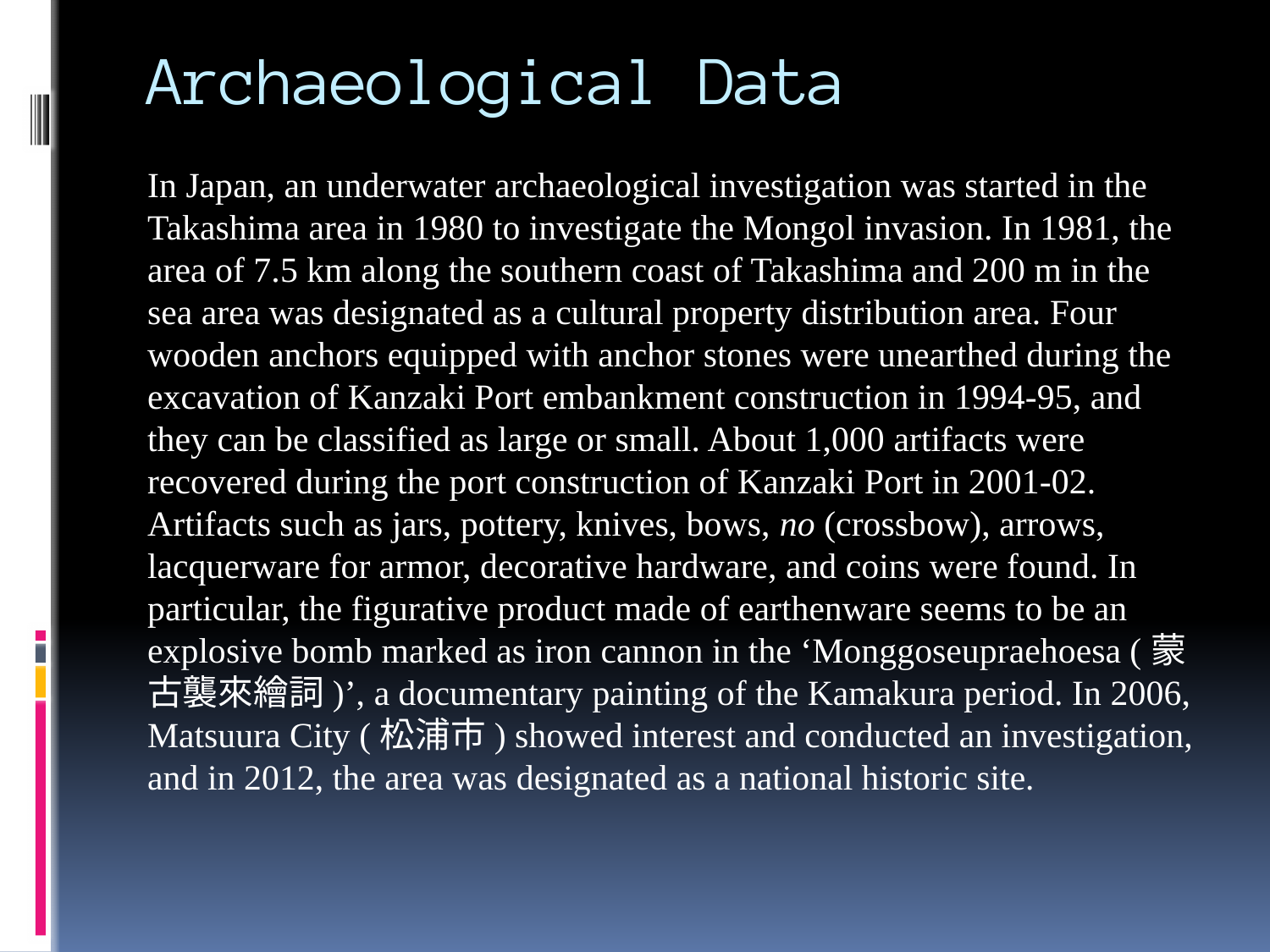

Archaeological data

In Japan, an underwater archaeological investigation was started in the Takashima area in 1980 to investigate the Mongol invasion. In 1981, the area of 7.5 km along the southern coast of Takashima and 200 m in the sea area was designated as a cultural property distribution area. Four wooden anchors equipped with anchor stones were unearthed during the excavation of Kanzaki Port embankment construction in 1994-95, and they can be classified as large or small. About 1,000 artifacts were recovered during the port construction of Kanzaki Port in 2001-02. Artifacts such as jars, pottery, knives, bows, no (crossbow), arrows, lacquerware for armor, decorative hardware, and coins were found. In particular, the figurative product made of earthenware seems to be an explosive bomb marked as iron cannon in the ‘Monggoseupraehoesa (蒙古襲來繪詞)’, a documentary painting of the Kamakura period. In 2006, Matsuura City (松浦市) showed interest and conducted an investigation, and in 2012, the area was designated as a national historic site.
# Archaeological Data
In Japan, an underwater archaeological investigation was started in the Takashima area in 1980 to investigate the Mongol invasion. In 1981, the area of 7.5 km along the southern coast of Takashima and 200 m in the sea area was designated as a cultural property distribution area. Four wooden anchors equipped with anchor stones were unearthed during the excavation of Kanzaki Port embankment construction in 1994-95, and they can be classified as large or small. About 1,000 artifacts were recovered during the port construction of Kanzaki Port in 2001-02. Artifacts such as jars, pottery, knives, bows, no (crossbow), arrows, lacquerware for armor, decorative hardware, and coins were found. In particular, the figurative product made of earthenware seems to be an explosive bomb marked as iron cannon in the ‘Monggoseupraehoesa (蒙古襲來繪詞)’, a documentary painting of the Kamakura period. In 2006, Matsuura City (松浦市) showed interest and conducted an investigation, and in 2012, the area was designated as a national historic site.